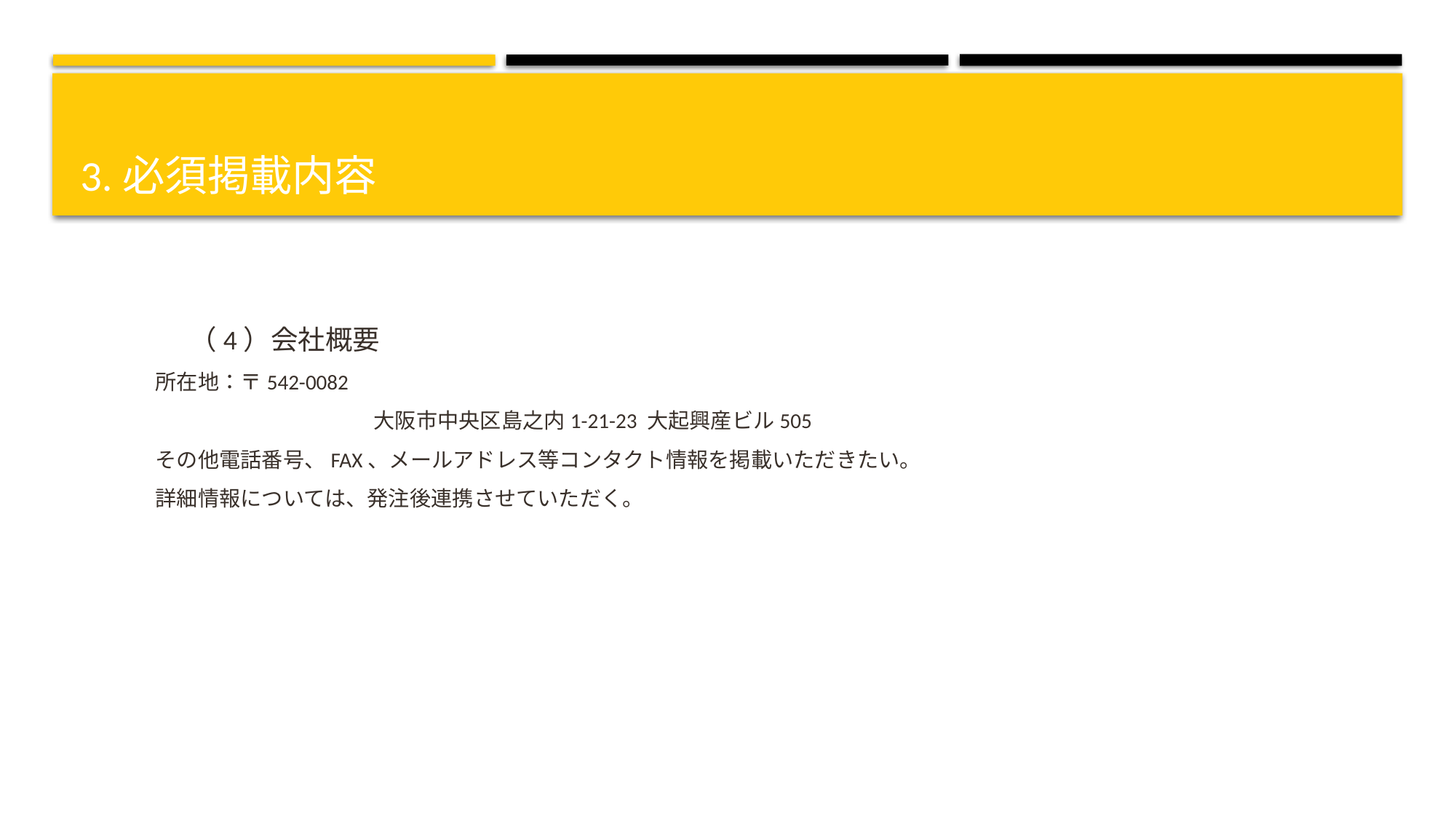

# 3.必須掲載内容
	（4）会社概要
所在地：〒542-0082
		大阪市中央区島之内1-21-23 大起興産ビル505
その他電話番号、FAX、メールアドレス等コンタクト情報を掲載いただきたい。
詳細情報については、発注後連携させていただく。